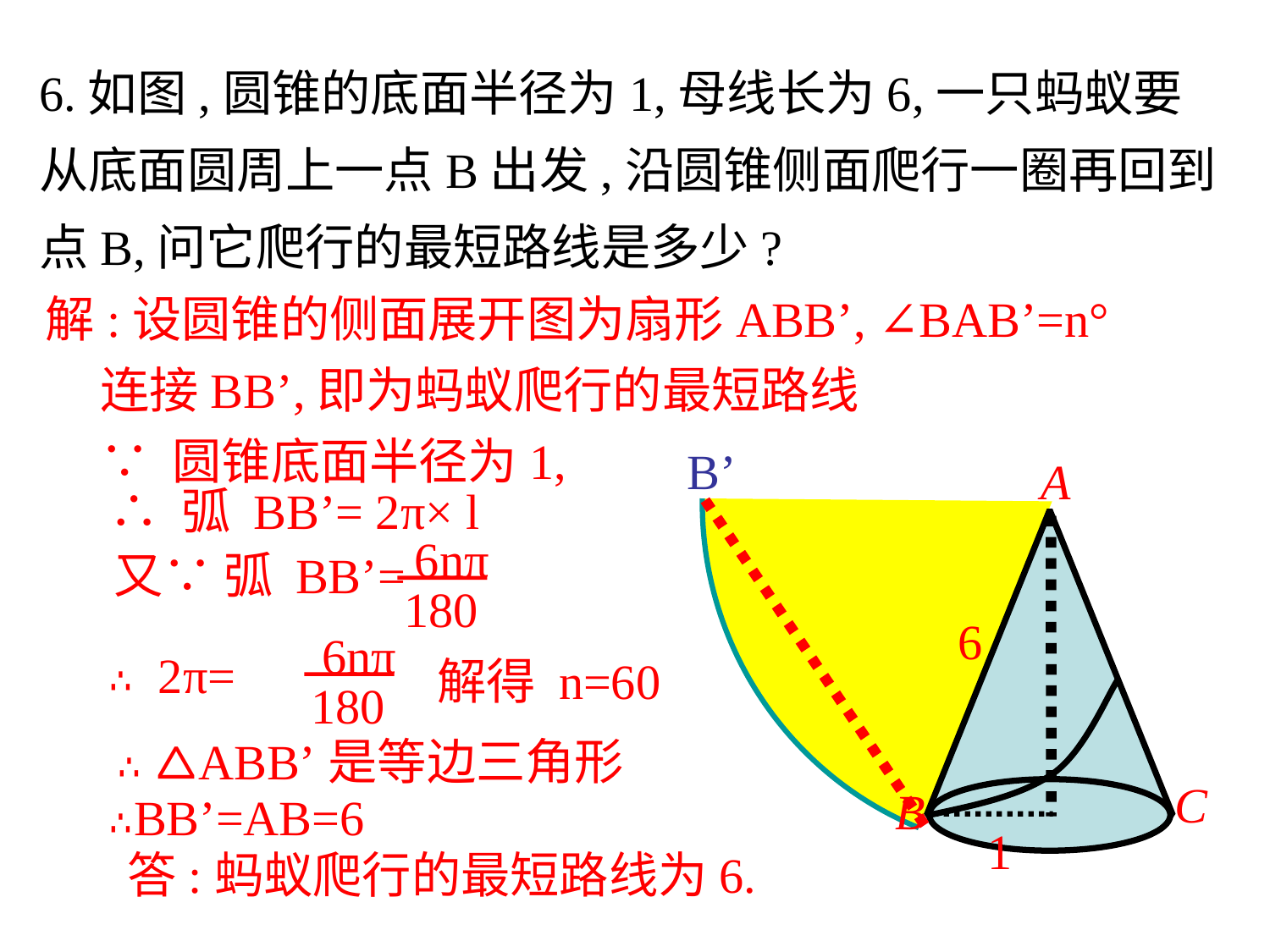

6.如图,圆锥的底面半径为1,母线长为6,一只蚂蚁要从底面圆周上一点B出发,沿圆锥侧面爬行一圈再回到点B,问它爬行的最短路线是多少?
解:设圆锥的侧面展开图为扇形ABB’, ∠BAB’=n°
连接BB’,即为蚂蚁爬行的最短路线
∵ 圆锥底面半径为1,
B’
A

C
B

∴ 弧 BB’= 2π× l

 6nπ
180

    又∵ 弧 BB’=
6
 6nπ
180

∴  2π=
解得 n=60
∴ △ABB’是等边三角形
∴BB’=AB=6

1
答:蚂蚁爬行的最短路线为6.